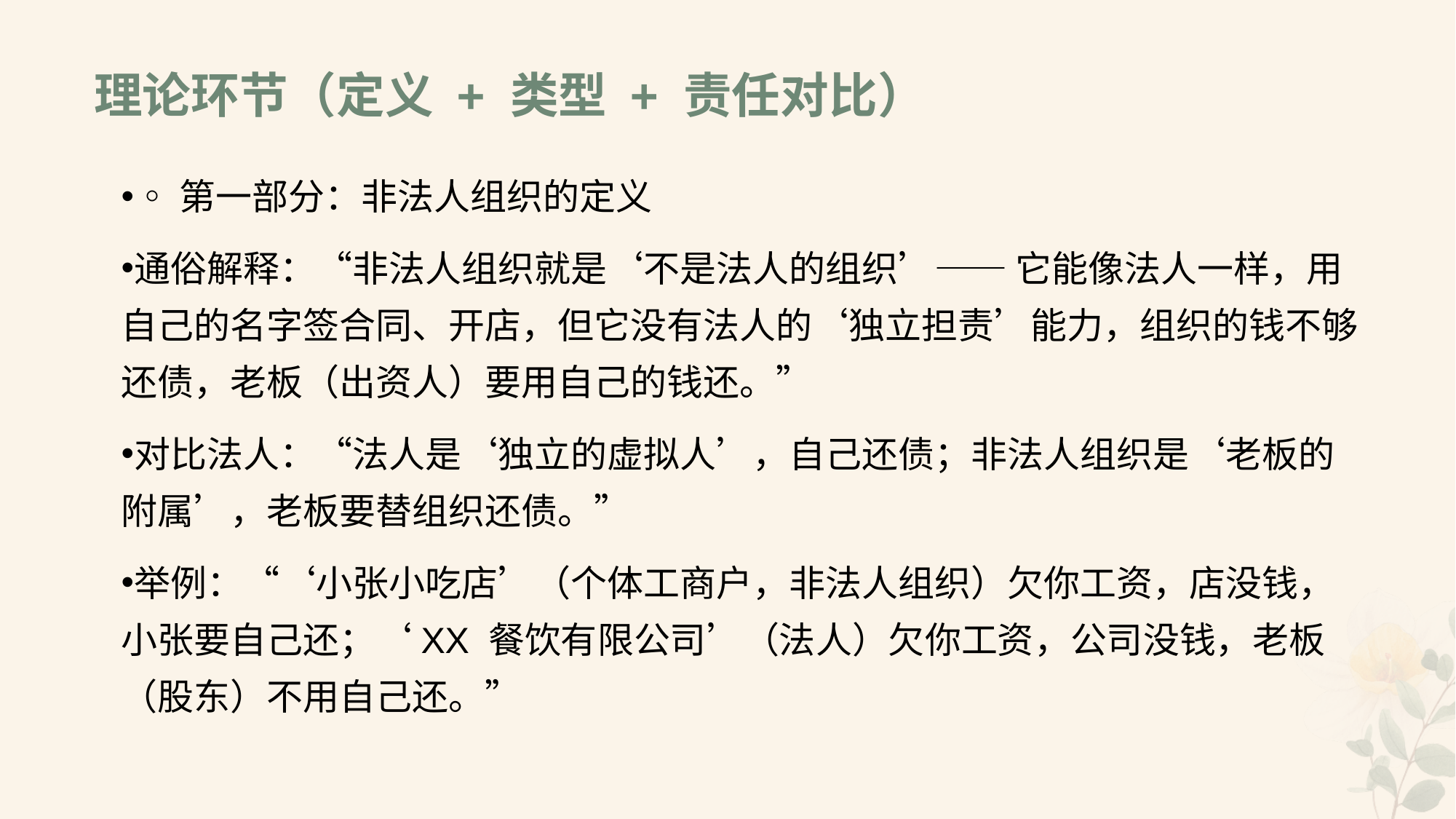

# 理论环节（定义 + 类型 + 责任对比）
◦第一部分：非法人组织的定义
通俗解释：“非法人组织就是‘不是法人的组织’—— 它能像法人一样，用自己的名字签合同、开店，但它没有法人的‘独立担责’能力，组织的钱不够还债，老板（出资人）要用自己的钱还。”
对比法人：“法人是‘独立的虚拟人’，自己还债；非法人组织是‘老板的附属’，老板要替组织还债。”
举例：“‘小张小吃店’（个体工商户，非法人组织）欠你工资，店没钱，小张要自己还；‘XX 餐饮有限公司’（法人）欠你工资，公司没钱，老板（股东）不用自己还。”